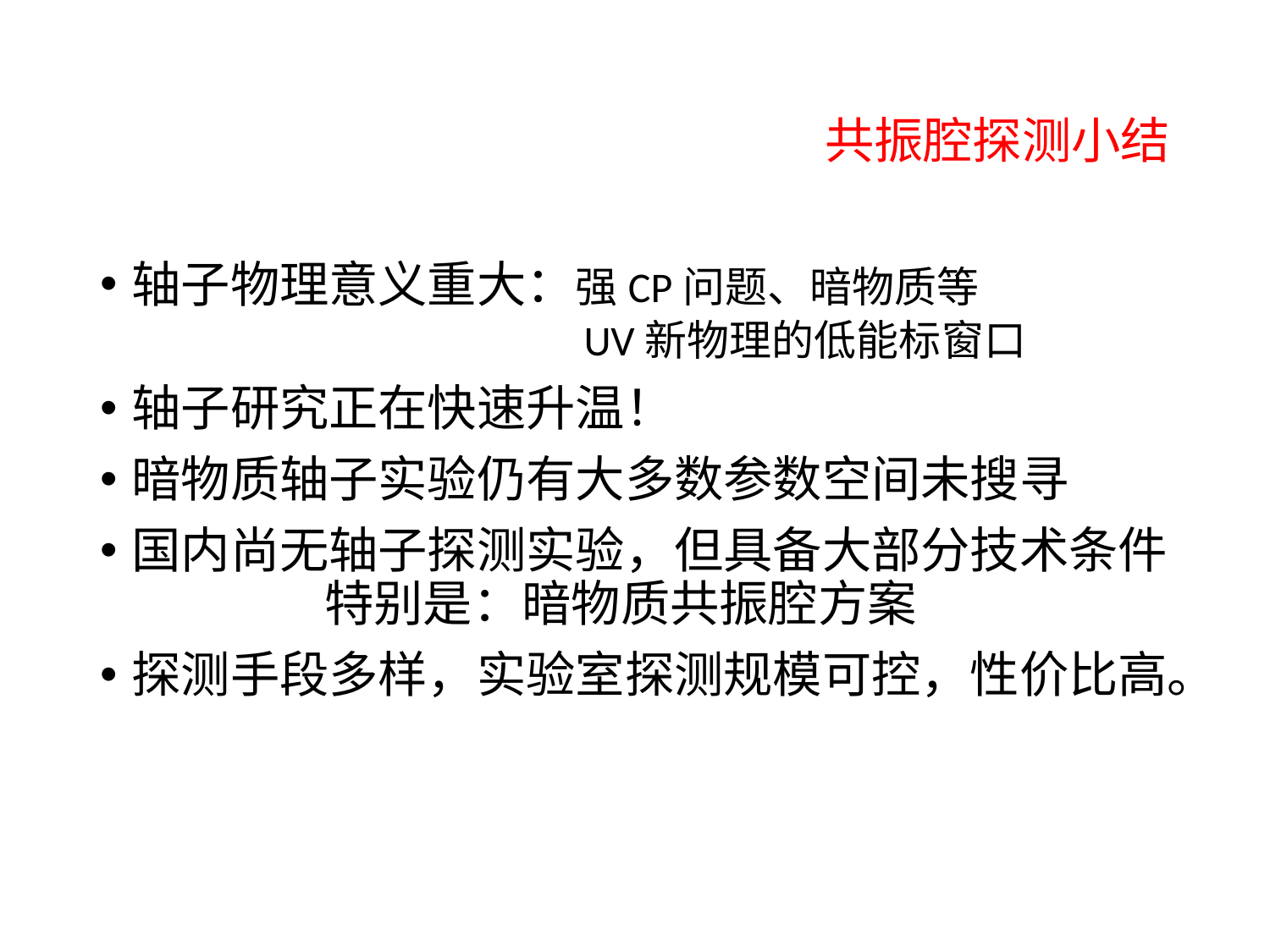

# 共振腔探测小结
轴子物理意义重大：强CP问题、暗物质等
                                        UV新物理的低能标窗口
轴子研究正在快速升温！
暗物质轴子实验仍有大多数参数空间未搜寻
国内尚无轴子探测实验，但具备大部分技术条件
	      特别是：暗物质共振腔方案
探测手段多样，实验室探测规模可控，性价比高。